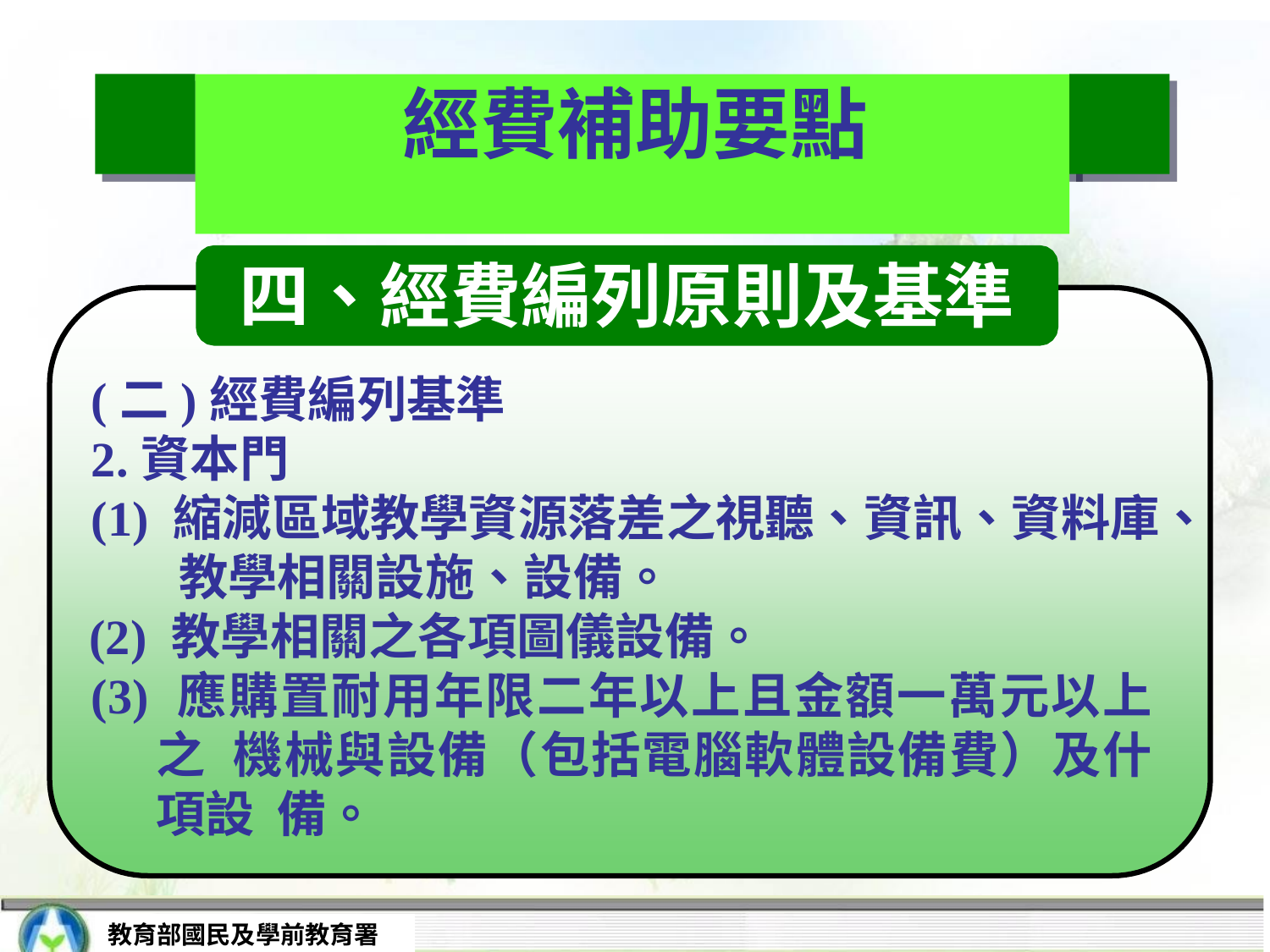

# 經費補助要點

四、經費編列原則及基準
(二)經費編列基準
2.資本門
(1) 縮減區域教學資源落差之視聽、資訊、資料庫、  教學相關設施、設備。
(2) 教學相關之各項圖儀設備。
(3) 應購置耐用年限二年以上且金額一萬元以上之  機械與設備（包括電腦軟體設備費）及什項設  備。

教育部國民及學前教育署